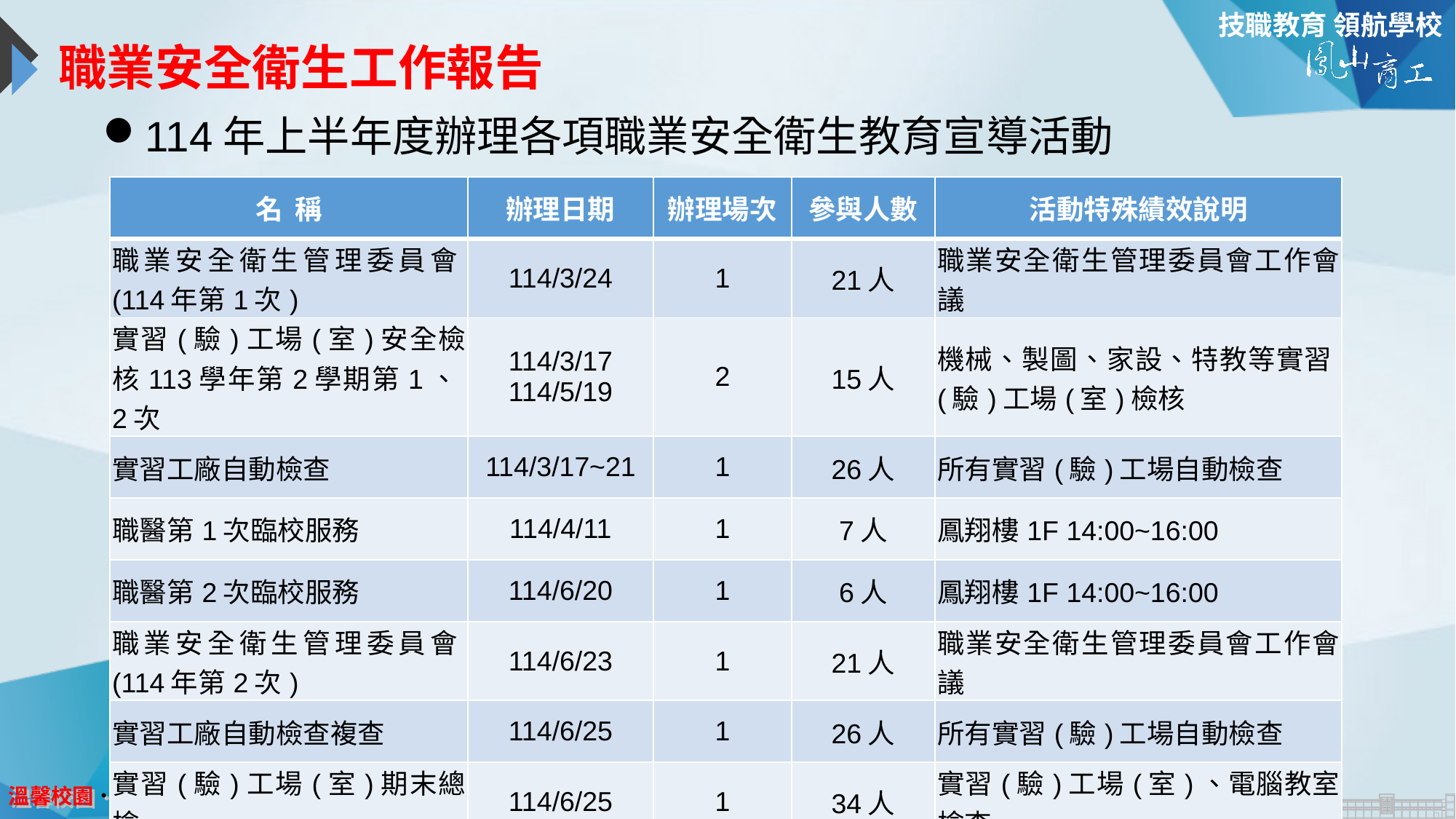

# 職業安全衛生工作報告
114年上半年度辦理各項職業安全衛生教育宣導活動
| 名 稱 | 辦理日期 | 辦理場次 | 參與人數 | 活動特殊績效說明 |
| --- | --- | --- | --- | --- |
| 職業安全衛生管理委員會(114年第1次) | 114/3/24 | 1 | 21人 | 職業安全衛生管理委員會工作會議 |
| 實習(驗)工場(室)安全檢核113學年第2學期第1、2次 | 114/3/17 114/5/19 | 2 | 15人 | 機械、製圖、家設、特教等實習(驗)工場(室)檢核 |
| 實習工廠自動檢查 | 114/3/17~21 | 1 | 26人 | 所有實習(驗)工場自動檢查 |
| 職醫第1次臨校服務 | 114/4/11 | 1 | 7人 | 鳳翔樓1F 14:00~16:00 |
| 職醫第2次臨校服務 | 114/6/20 | 1 | 6人 | 鳳翔樓1F 14:00~16:00 |
| 職業安全衛生管理委員會(114年第2次) | 114/6/23 | 1 | 21人 | 職業安全衛生管理委員會工作會議 |
| 實習工廠自動檢查複查 | 114/6/25 | 1 | 26人 | 所有實習(驗)工場自動檢查 |
| 實習(驗)工場(室)期末總檢 | 114/6/25 | 1 | 34人 | 實習(驗)工場(室)、電腦教室檢查 |